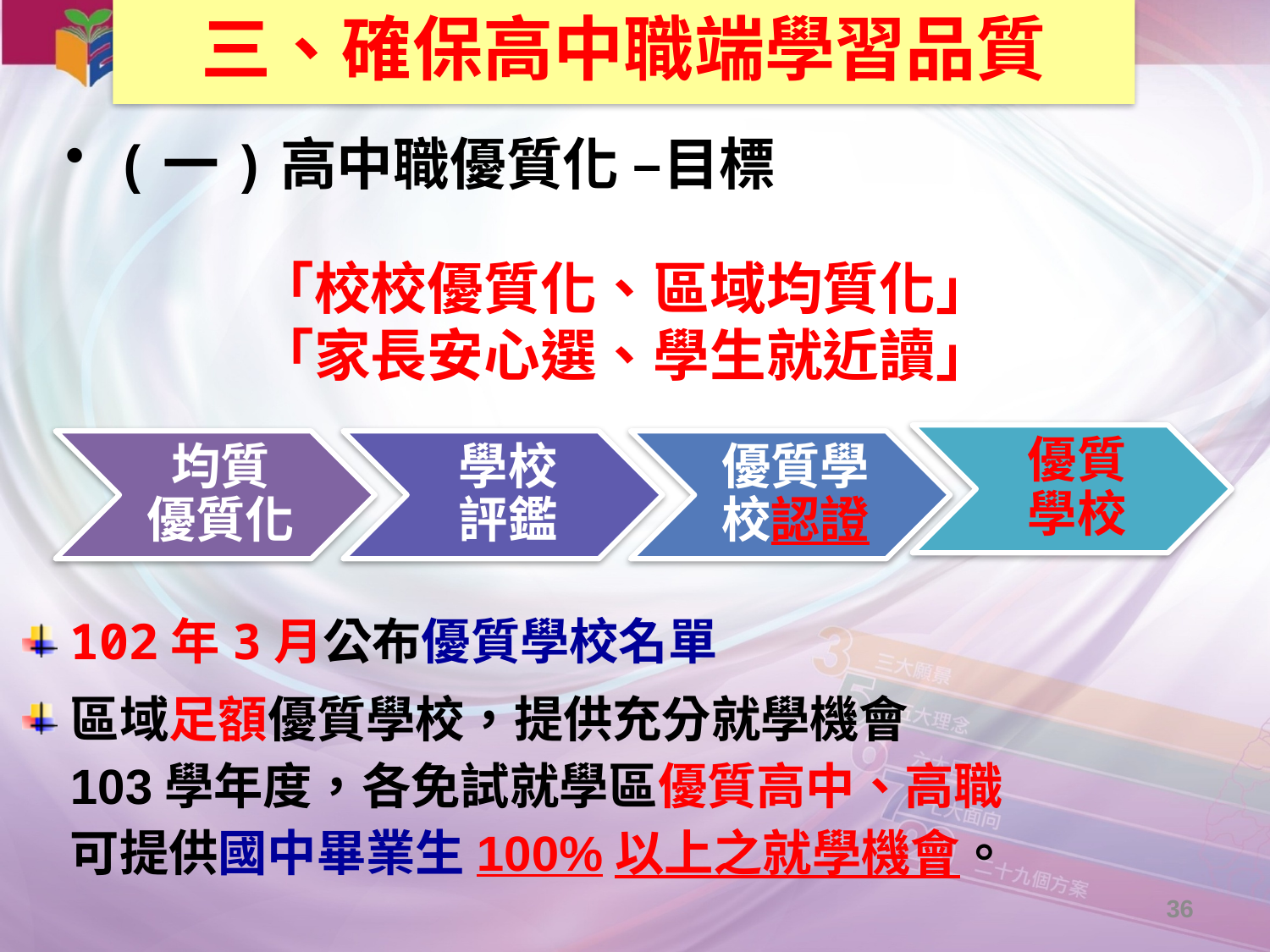

三、確保高中職端學習品質
# (一)高中職優質化 –目標
「校校優質化、區域均質化」
「家長安心選、學生就近讀」
均質
優質化
學校
評鑑
優質學校認證
優質
學校
102年3月公布優質學校名單
區域足額優質學校，提供充分就學機會
103學年度，各免試就學區優質高中、高職
可提供國中畢業生100%以上之就學機會。

36